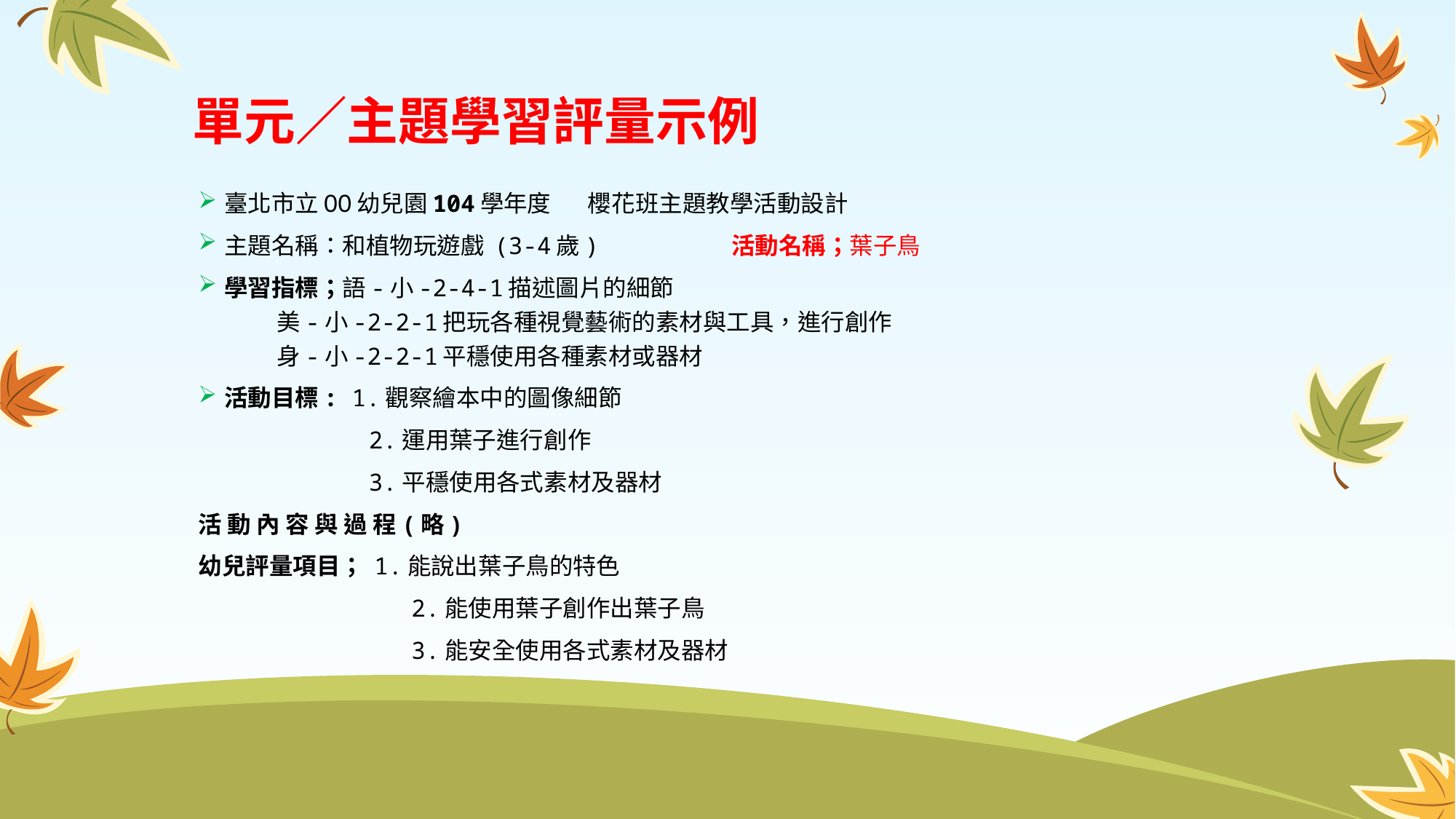

# 單元／主題學習評量示例
臺北市立OO幼兒園104學年度       櫻花班主題教學活動設計
主題名稱：和植物玩遊戲 (3-4歲)         活動名稱；葉子鳥
學習指標；語-小-2-4-1描述圖片的細節
          美-小-2-2-1把玩各種視覺藝術的素材與工具，進行創作
          身-小-2-2-1平穩使用各種素材或器材
活動目標: 1.觀察繪本中的圖像細節
            2.運用葉子進行創作
            3.平穩使用各式素材及器材
活 動 內 容 與 過 程(略)
幼兒評量項目； 1.能說出葉子鳥的特色
               2.能使用葉子創作出葉子鳥
               3.能安全使用各式素材及器材